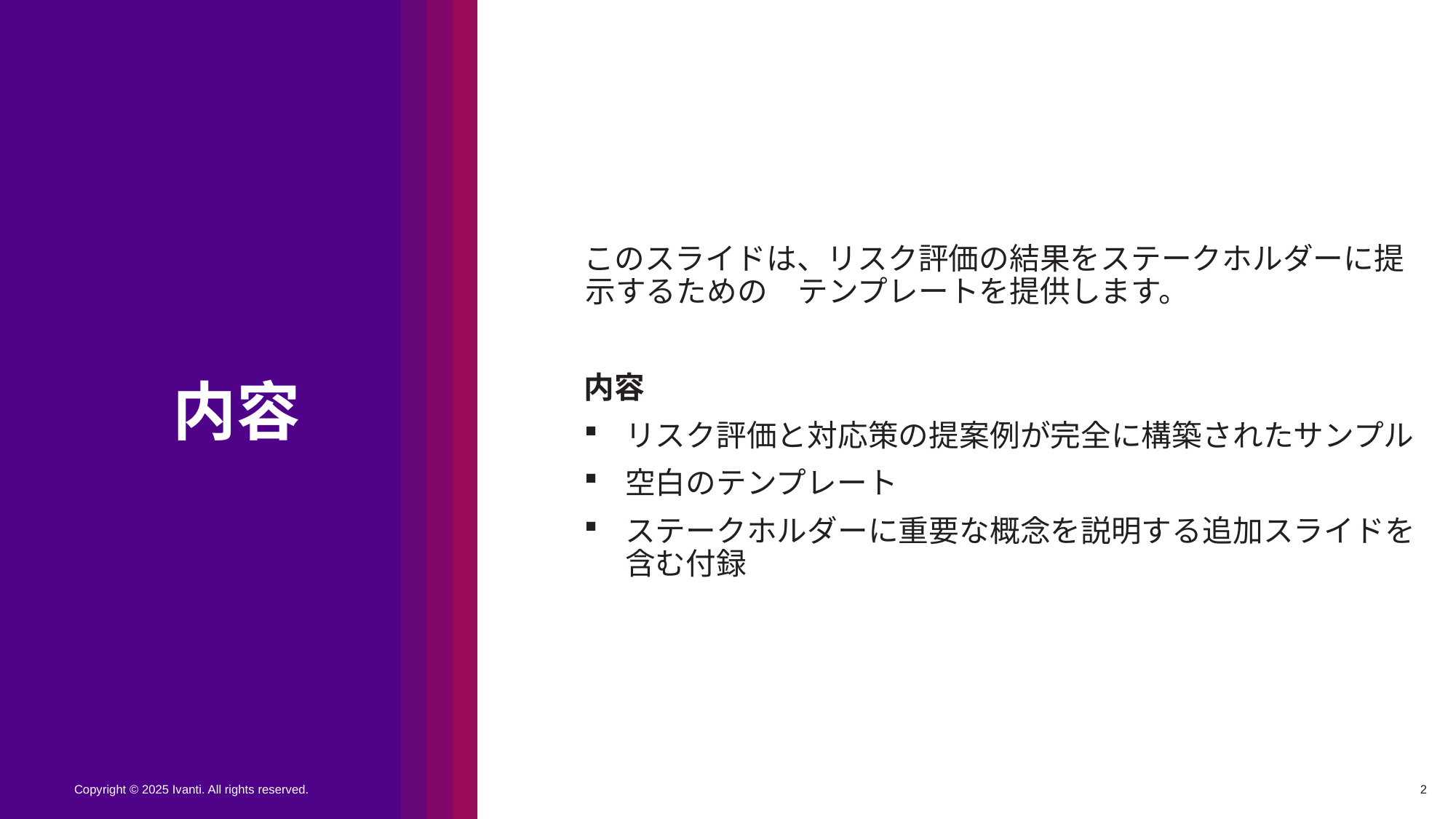

このスライドは、リスク評価の結果をステークホルダーに提示するための　テンプレートを提供します。

内容
リスク評価と対応策の提案例が完全に構築されたサンプル
空白のテンプレート
ステークホルダーに重要な概念を説明する追加スライドを含む付録
内容